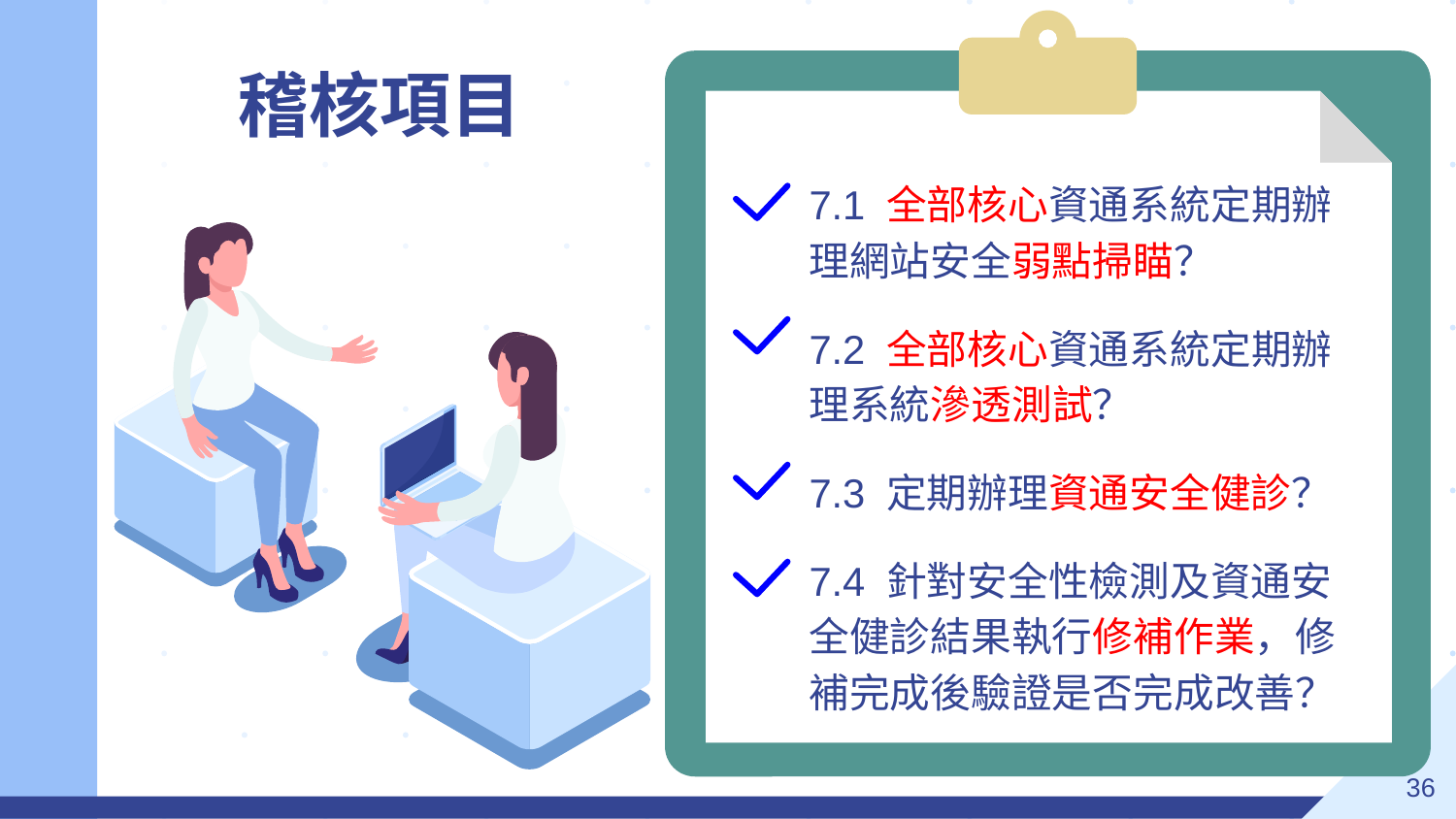

稽核項目
7.1 全部核心資通系統定期辦理網站安全弱點掃瞄？
7.2 全部核心資通系統定期辦理系統滲透測試？
7.3 定期辦理資通安全健診？
7.4 針對安全性檢測及資通安全健診結果執行修補作業，修補完成後驗證是否完成改善？

36